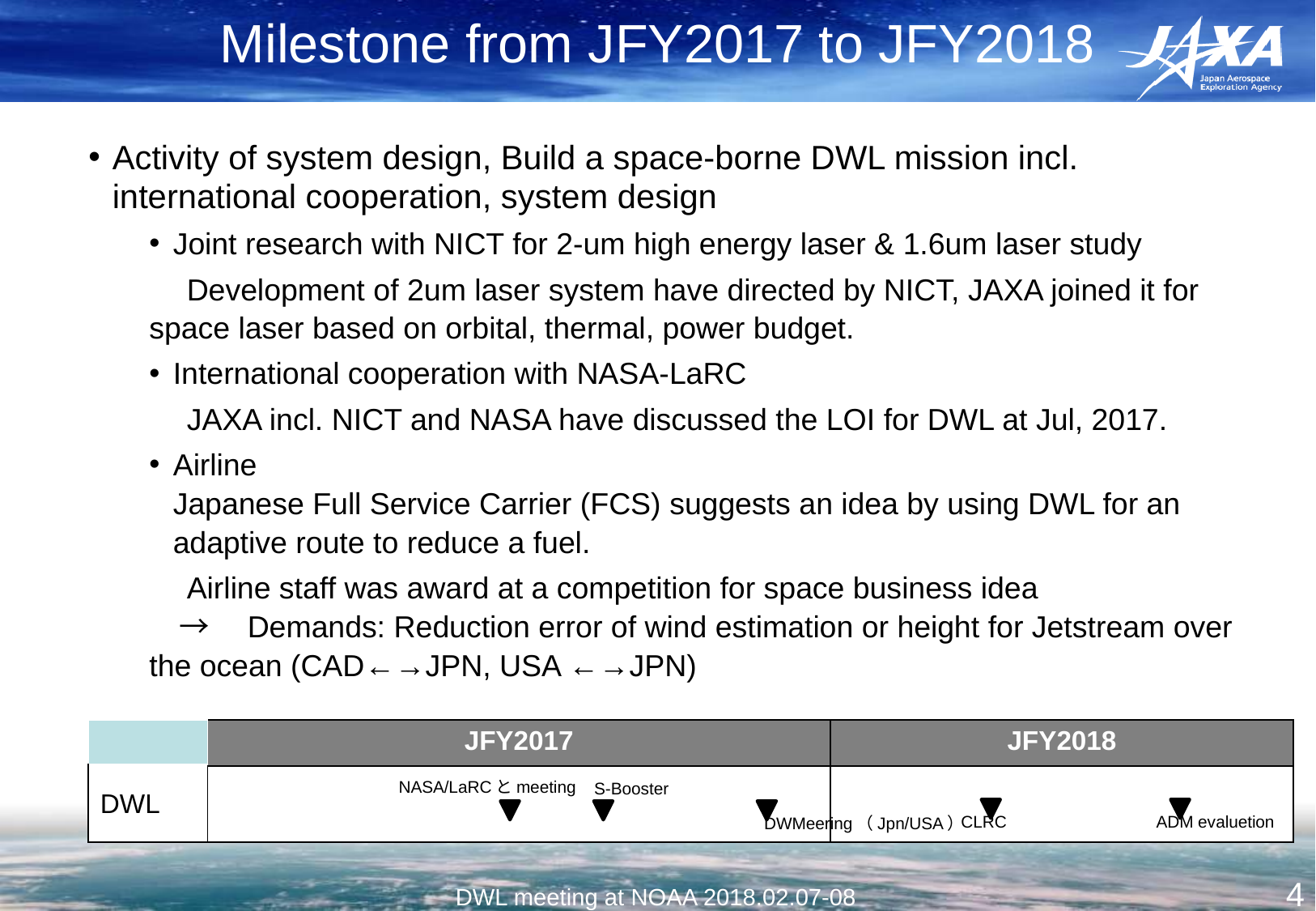

# Milestone from JFY2017 to JFY2018
Activity of system design, Build a space-borne DWL mission incl. international cooperation, system design
Joint research with NICT for 2-um high energy laser & 1.6um laser study
　Development of 2um laser system have directed by NICT, JAXA joined it for space laser based on orbital, thermal, power budget.
International cooperation with NASA-LaRC
　JAXA incl. NICT and NASA have discussed the LOI for DWL at Jul, 2017.
Airline
Japanese Full Service Carrier (FCS) suggests an idea by using DWL for an adaptive route to reduce a fuel.
　Airline staff was award at a competition for space business idea
　→　Demands: Reduction error of wind estimation or height for Jetstream over the ocean (CAD←→JPN, USA ←→JPN)
|  | JFY2017 | JFY2018 |
| --- | --- | --- |
| DWL |  |  |
NASA/LaRCとmeeting
S-Booster

CLRC
ADM evaluetion
DWMeering（Jpn/USA）
4
DWL meeting at NOAA 2018.02.07-08